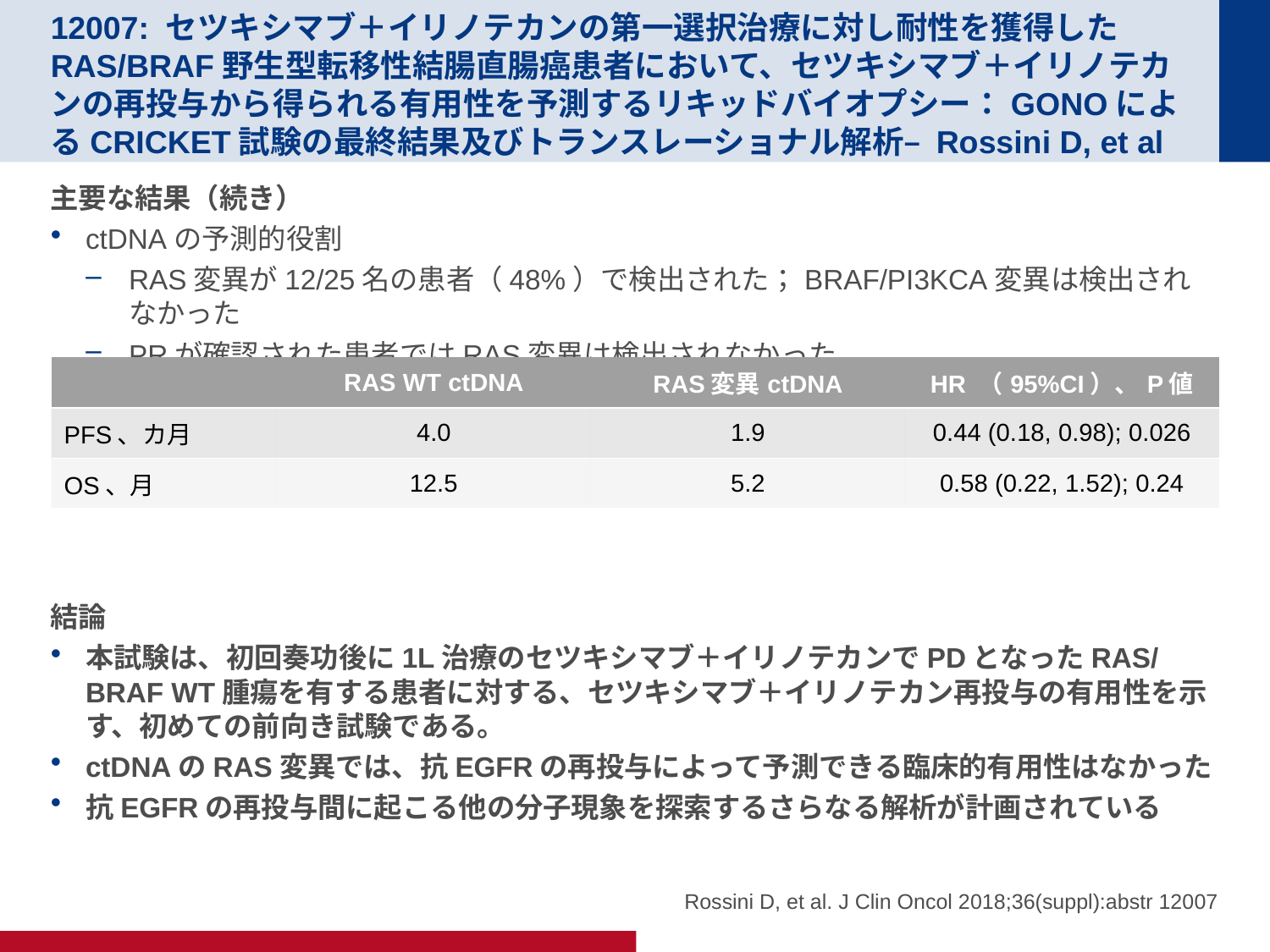

# 12007: セツキシマブ＋イリノテカンの第一選択治療に対し耐性を獲得したRAS/BRAF野生型転移性結腸直腸癌患者において、セツキシマブ＋イリノテカンの再投与から得られる有用性を予測するリキッドバイオプシー：GONOによるCRICKET試験の最終結果及びトランスレーショナル解析– Rossini D, et al
主要な結果（続き）
ctDNAの予測的役割
RAS変異が12/25名の患者（48%）で検出された；BRAF/PI3KCA変異は検出されなかった
PRが確認された患者ではRAS変異は検出されなかった

結論
本試験は、初回奏功後に1L治療のセツキシマブ＋イリノテカンでPDとなったRAS/BRAF WT腫瘍を有する患者に対する、セツキシマブ＋イリノテカン再投与の有用性を示す、初めての前向き試験である。
ctDNAのRAS変異では、抗EGFRの再投与によって予測できる臨床的有用性はなかった
抗EGFRの再投与間に起こる他の分子現象を探索するさらなる解析が計画されている

|  | RAS WT ctDNA | RAS変異ctDNA | HR （95%CI）、P値 |
| --- | --- | --- | --- |
| PFS、カ月 | 4.0 | 1.9 | 0.44 (0.18, 0.98); 0.026 |
| OS、月 | 12.5 | 5.2 | 0.58 (0.22, 1.52); 0.24 |
Rossini D, et al. J Clin Oncol 2018;36(suppl):abstr 12007